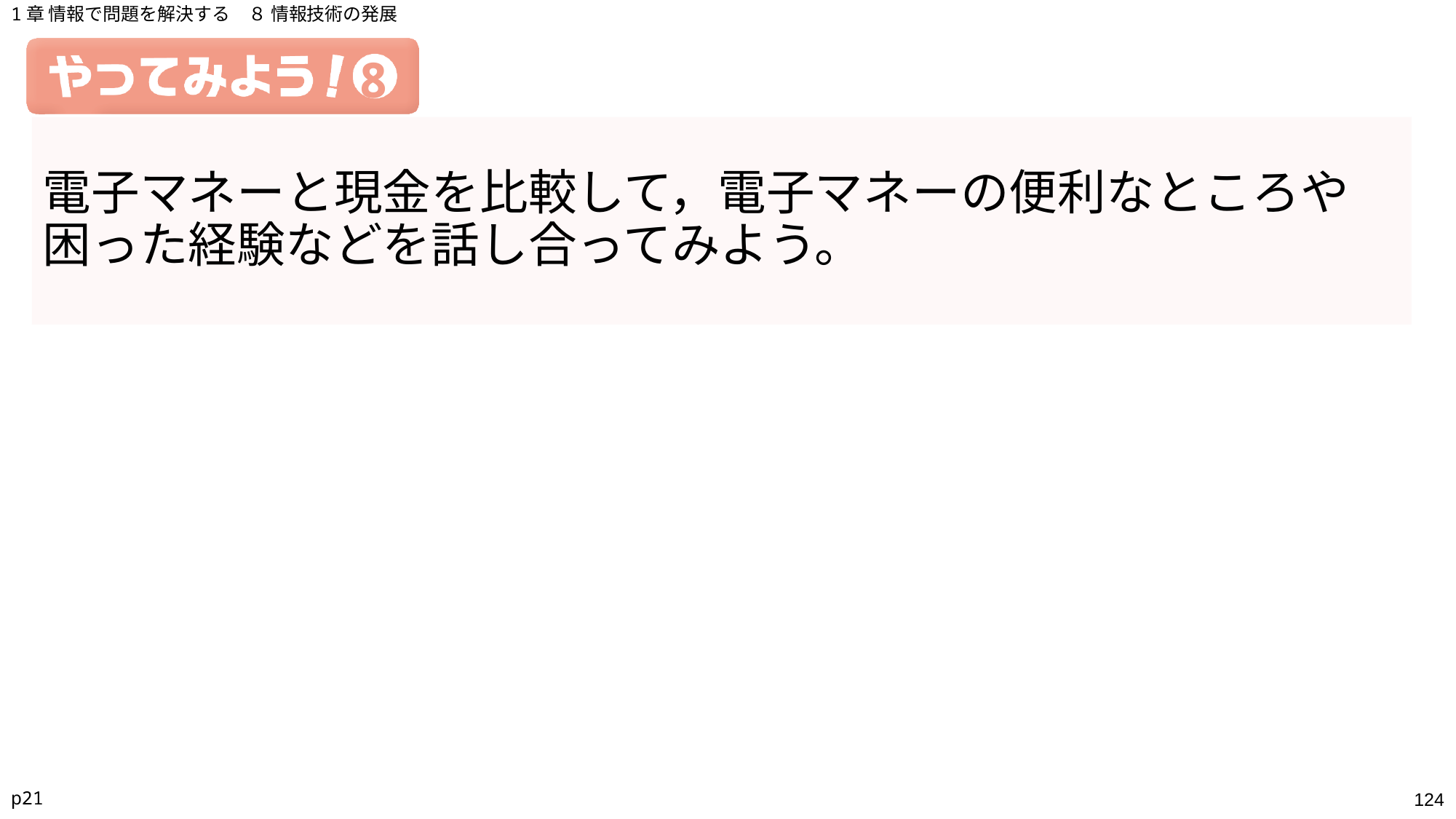

1章 情報で問題を解決する　８ 情報技術の発展

# 8
電子マネーと現金を比較して，電子マネーの便利なところや困った経験などを話し合ってみよう。
p21
124